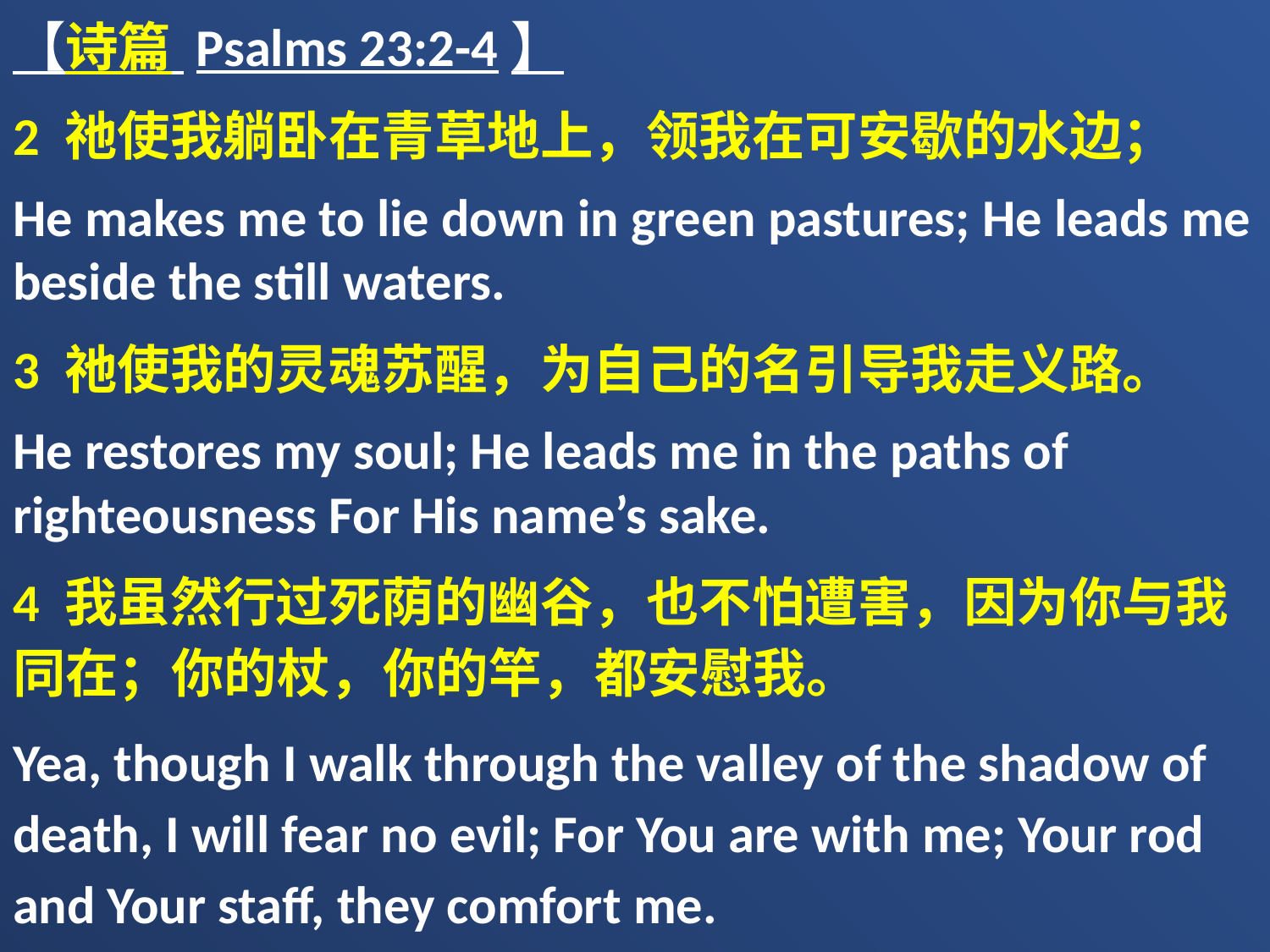

【诗篇 Psalms 23:2-4】
2 祂使我躺卧在青草地上，领我在可安歇的水边；
He makes me to lie down in green pastures; He leads me beside the still waters.
3 祂使我的灵魂苏醒，为自己的名引导我走义路。
He restores my soul; He leads me in the paths of righteousness For His name’s sake.
4 我虽然行过死荫的幽谷，也不怕遭害，因为你与我同在；你的杖，你的竿，都安慰我。
Yea, though I walk through the valley of the shadow of death, I will fear no evil; For You are with me; Your rod and Your staff, they comfort me.